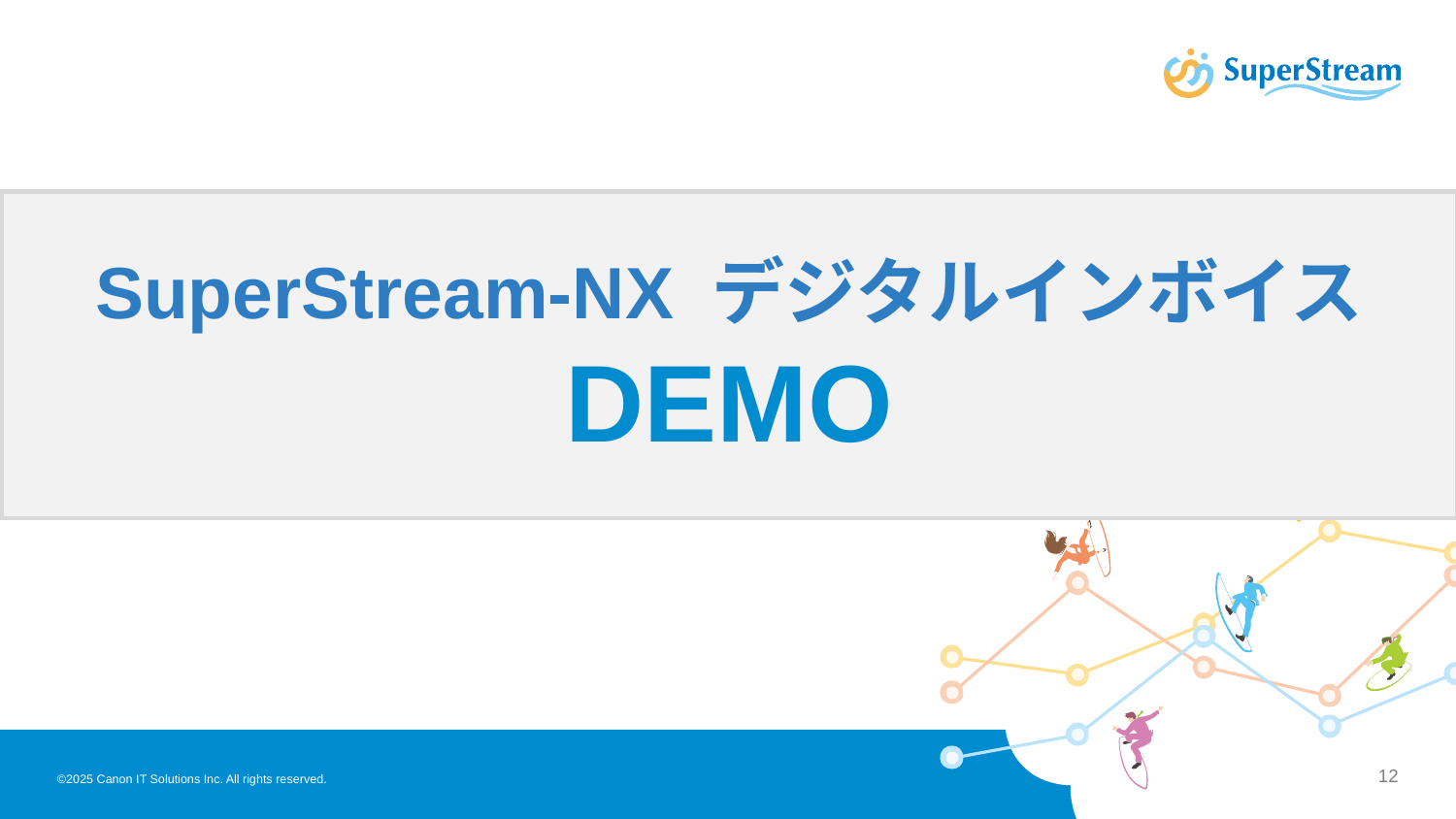

SuperStream-NX デジタルインボイス
DEMO
©2025 Canon IT Solutions Inc. All rights reserved.
12